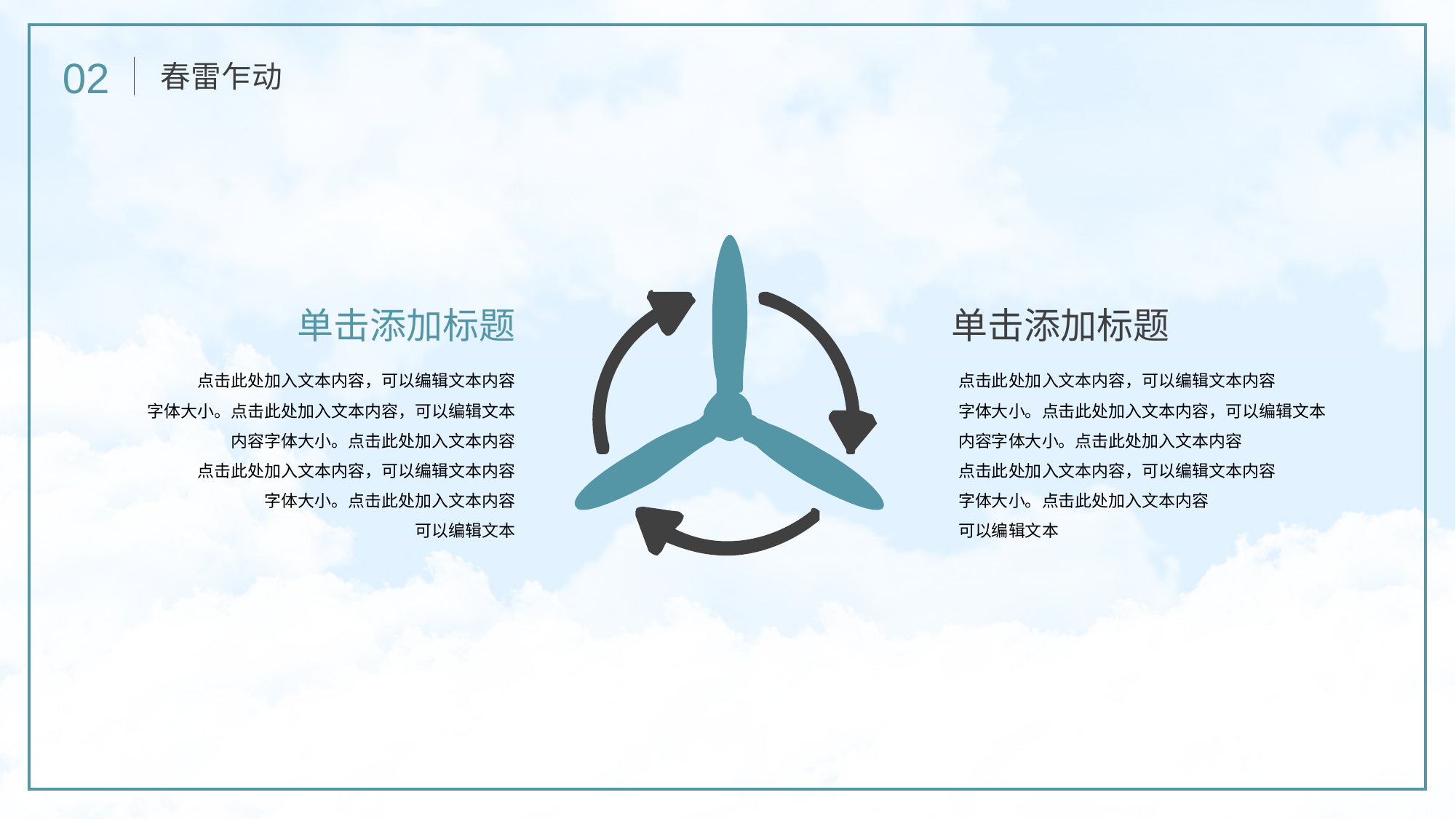

02
春雷乍动

单击添加标题
点击此处加入文本内容，可以编辑文本内容
字体大小。点击此处加入文本内容，可以编辑文本内容字体大小。点击此处加入文本内容
点击此处加入文本内容，可以编辑文本内容
字体大小。点击此处加入文本内容
可以编辑文本
单击添加标题
点击此处加入文本内容，可以编辑文本内容
字体大小。点击此处加入文本内容，可以编辑文本内容字体大小。点击此处加入文本内容
点击此处加入文本内容，可以编辑文本内容
字体大小。点击此处加入文本内容
可以编辑文本